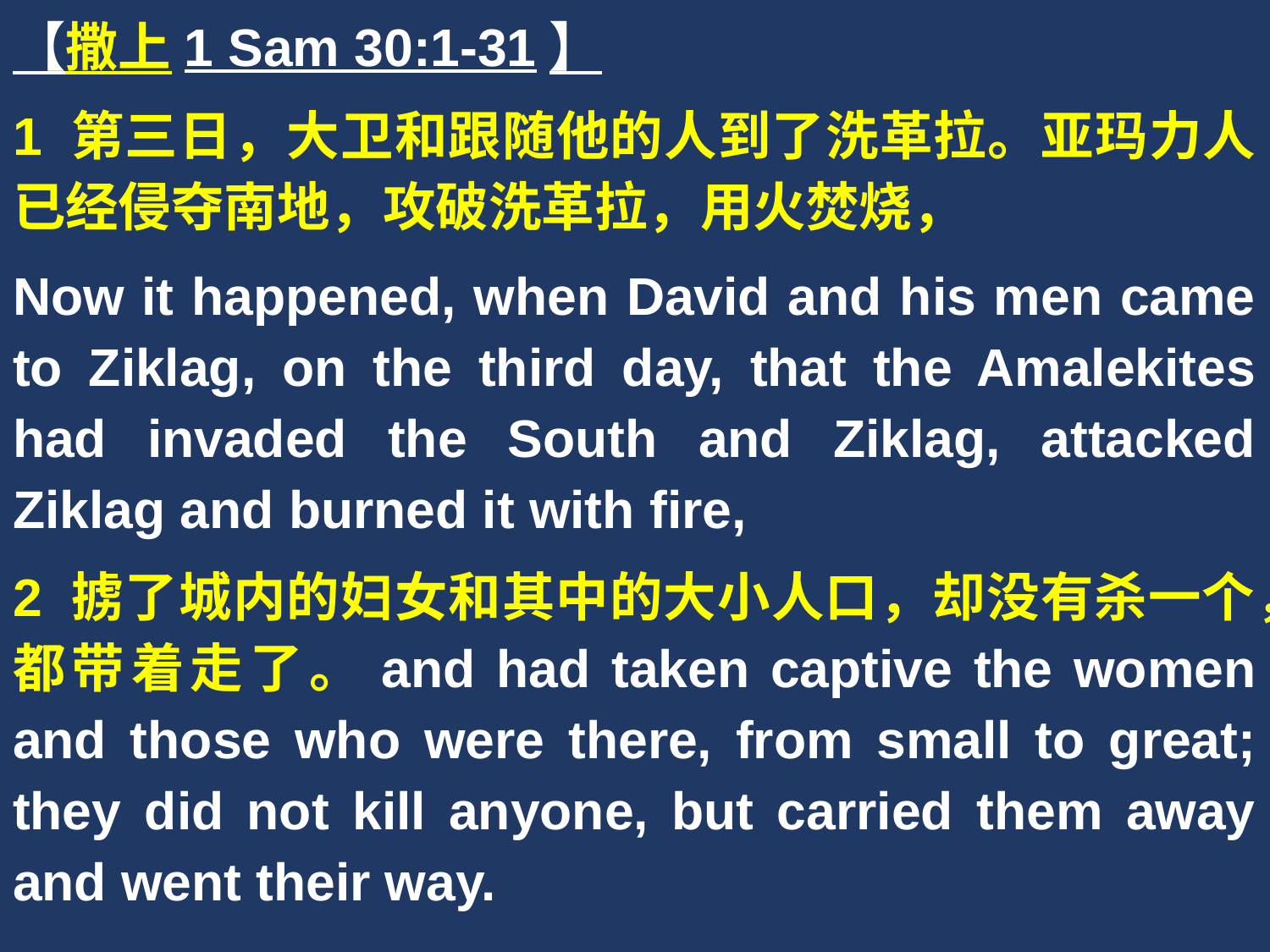

【撒上1 Sam 30:1-31】
1 第三日，大卫和跟随他的人到了洗革拉。亚玛力人已经侵夺南地，攻破洗革拉，用火焚烧，
Now it happened, when David and his men came to Ziklag, on the third day, that the Amalekites had invaded the South and Ziklag, attacked Ziklag and burned it with fire,
2 掳了城内的妇女和其中的大小人口，却没有杀一个，都带着走了。and had taken captive the women and those who were there, from small to great; they did not kill anyone, but carried them away and went their way.